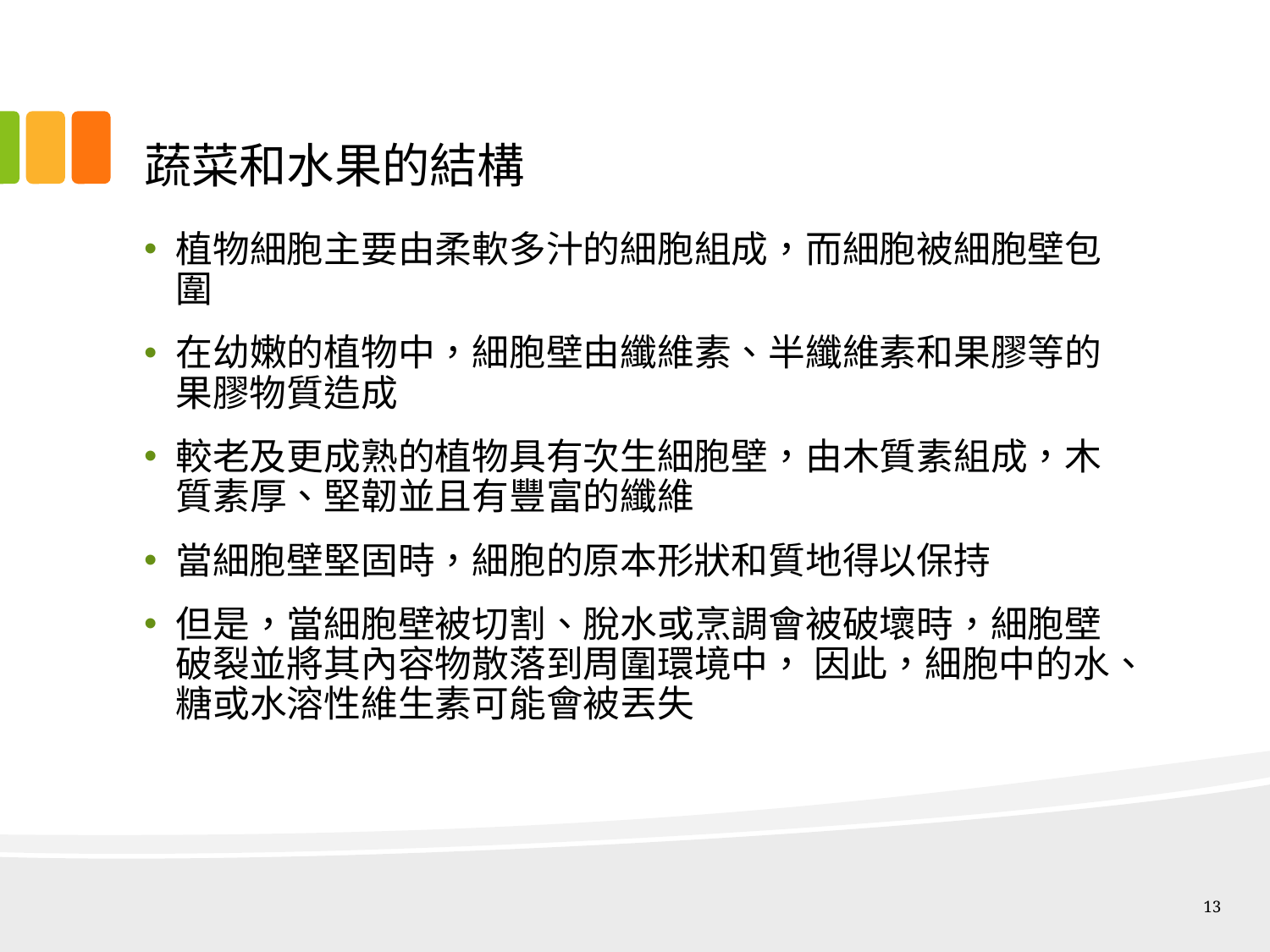

# 蔬菜和水果的結構
植物細胞主要由柔軟多汁的細胞組成，而細胞被細胞壁包圍
在幼嫩的植物中，細胞壁由纖維素、半纖維素和果膠等的果膠物質造成
較老及更成熟的植物具有次生細胞壁，由木質素組成，木質素厚、堅韌並且有豐富的纖維
當細胞壁堅固時，細胞的原本形狀和質地得以保持
但是，當細胞壁被切割、脫水或烹調會被破壞時，細胞壁破裂並將其內容物散落到周圍環境中， 因此，細胞中的水、糖或水溶性維生素可能會被丟失
13